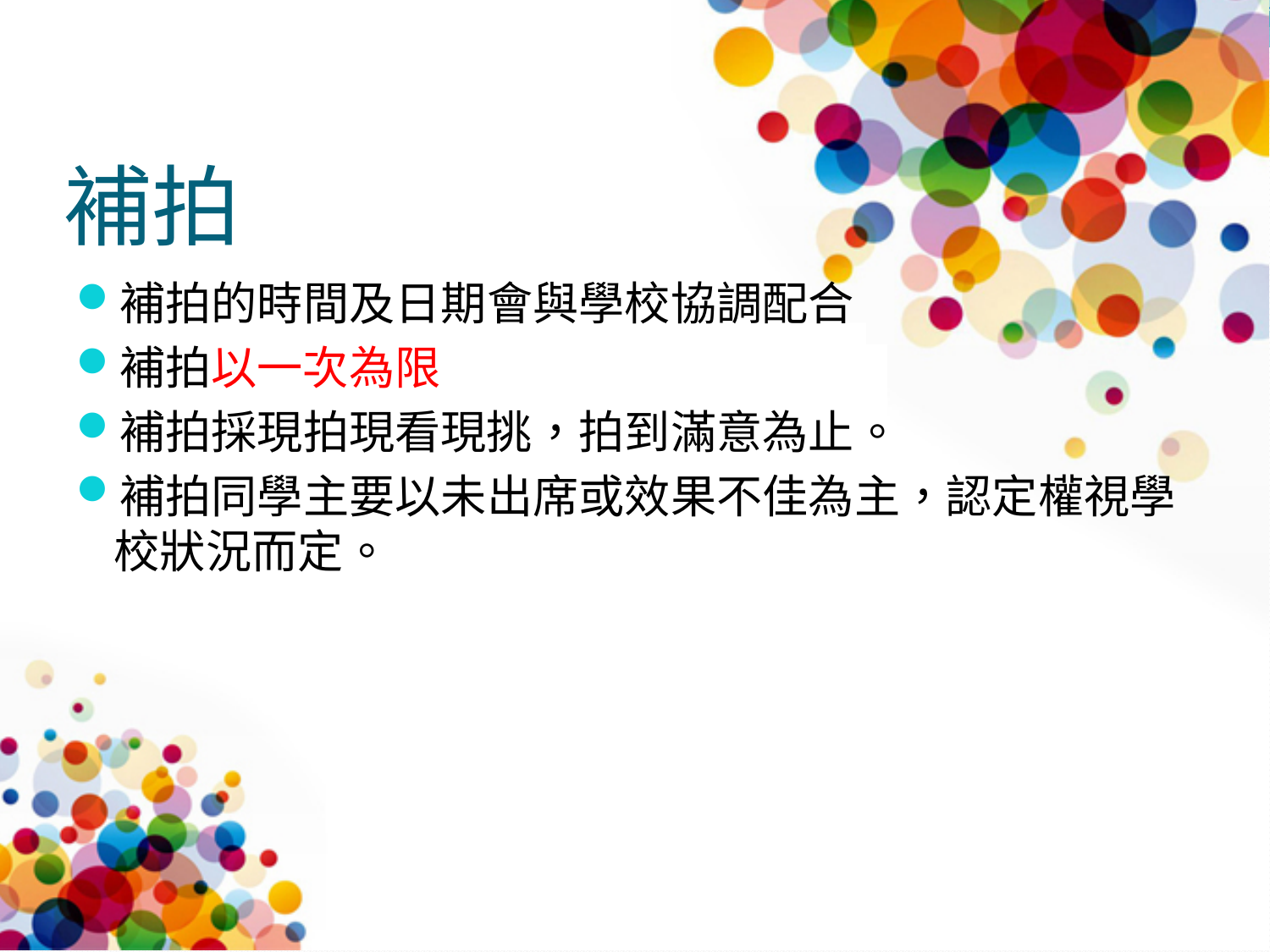

# 補拍
補拍的時間及日期會與學校協調配合
補拍以一次為限
補拍採現拍現看現挑，拍到滿意為止。
補拍同學主要以未出席或效果不佳為主，認定權視學校狀況而定。